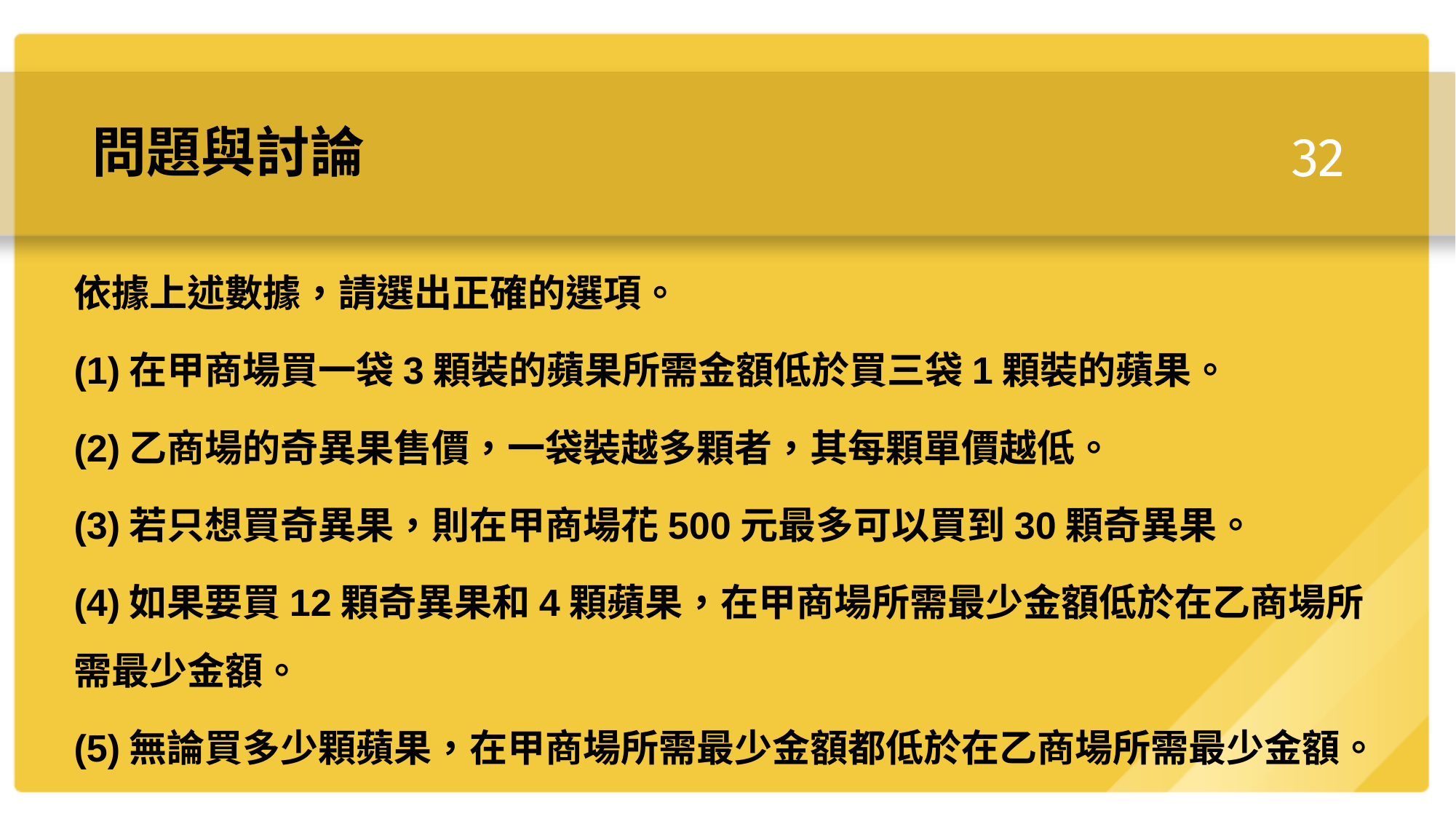

32
# 問題與討論
依據上述數據，請選出正確的選項。
(1)在甲商場買一袋3顆裝的蘋果所需金額低於買三袋1顆裝的蘋果。
(2)乙商場的奇異果售價，一袋裝越多顆者，其每顆單價越低。
(3)若只想買奇異果，則在甲商場花500元最多可以買到30顆奇異果。
(4)如果要買12顆奇異果和4顆蘋果，在甲商場所需最少金額低於在乙商場所需最少金額。
(5)無論買多少顆蘋果，在甲商場所需最少金額都低於在乙商場所需最少金額。